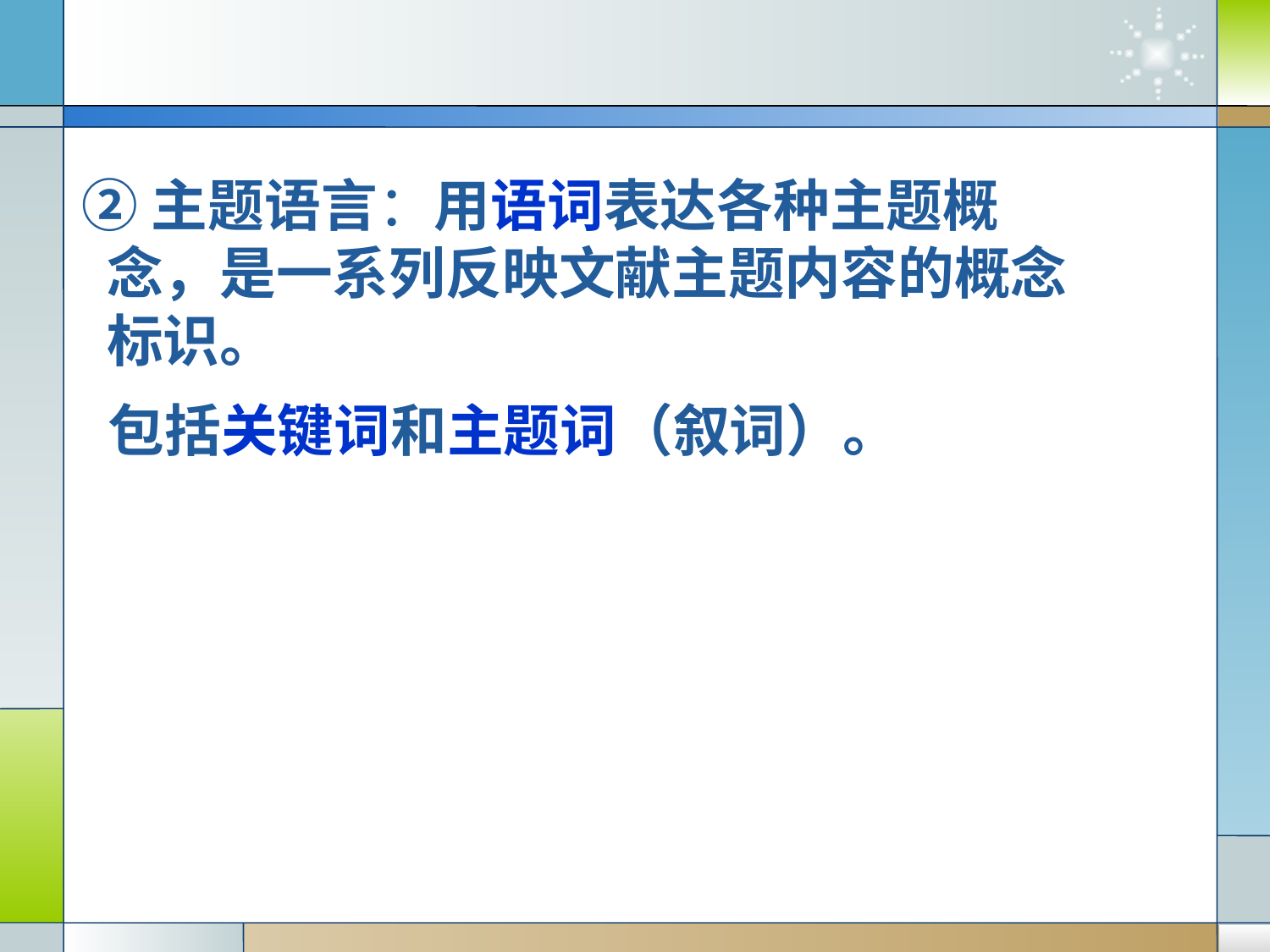

②主题语言：用语词表达各种主题概念，是一系列反映文献主题内容的概念标识。
 包括关键词和主题词（叙词）。